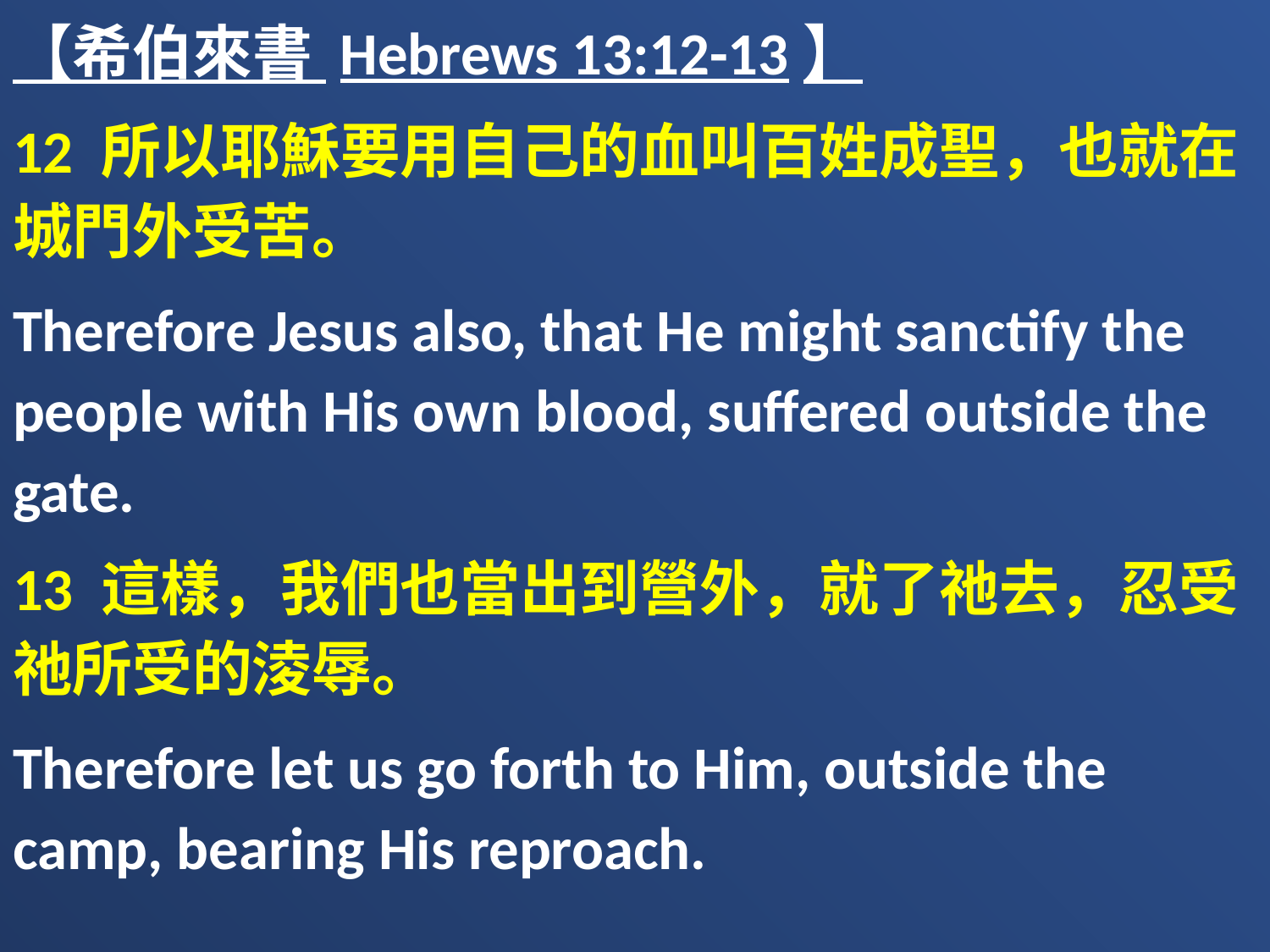

【希伯來書 Hebrews 13:12-13】
12 所以耶穌要用自己的血叫百姓成聖，也就在城門外受苦。
Therefore Jesus also, that He might sanctify the people with His own blood, suffered outside the gate.
13 這樣，我們也當出到營外，就了祂去，忍受祂所受的淩辱。
Therefore let us go forth to Him, outside the camp, bearing His reproach.